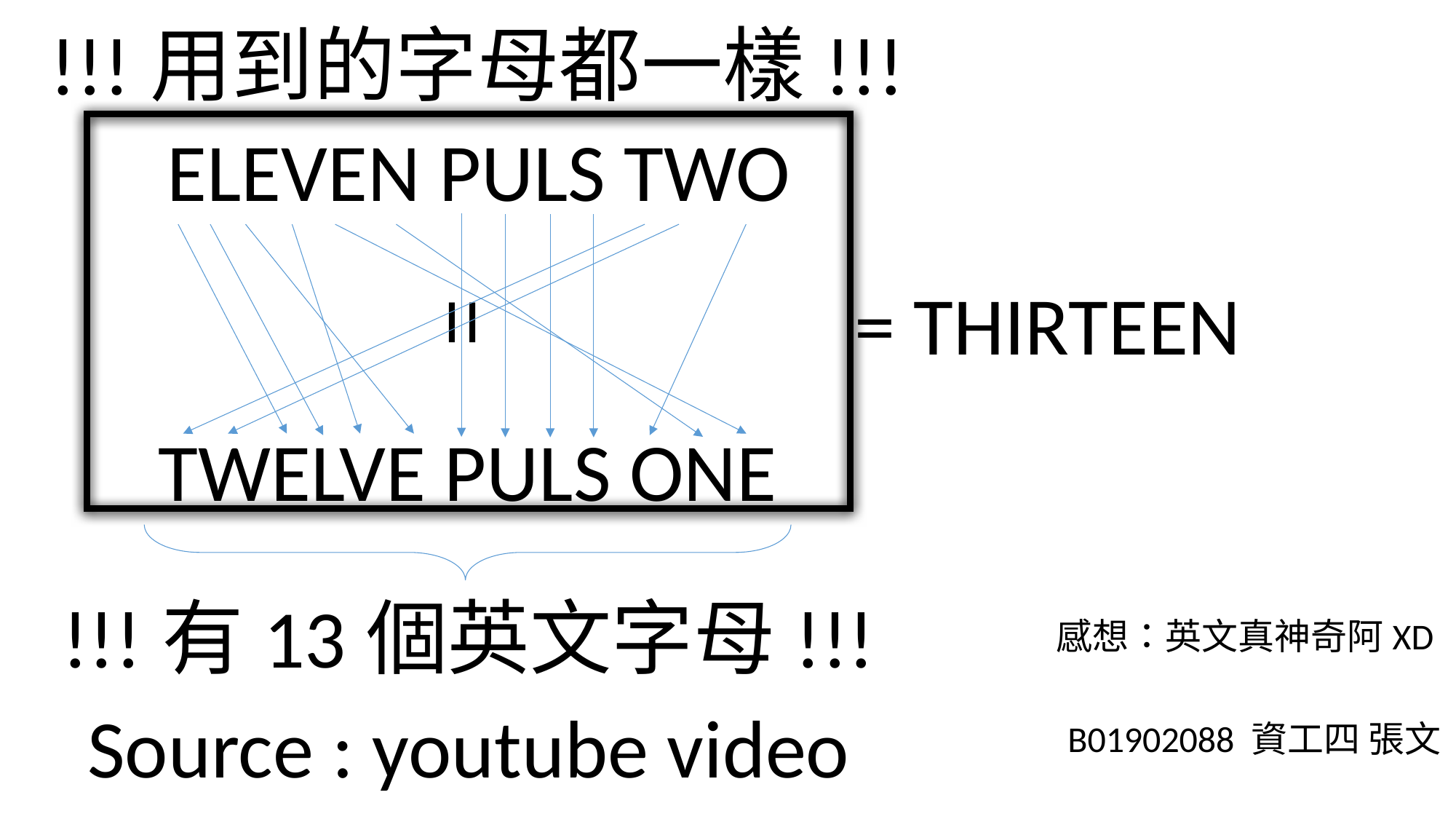

!!!用到的字母都一樣!!!

ELEVEN PULS TWO

=
= THIRTEEN
TWELVE PULS ONE
!!!有13個英文字母!!!
感想：英文真神奇阿XD
Source : youtube video
B01902088 資工四 張文